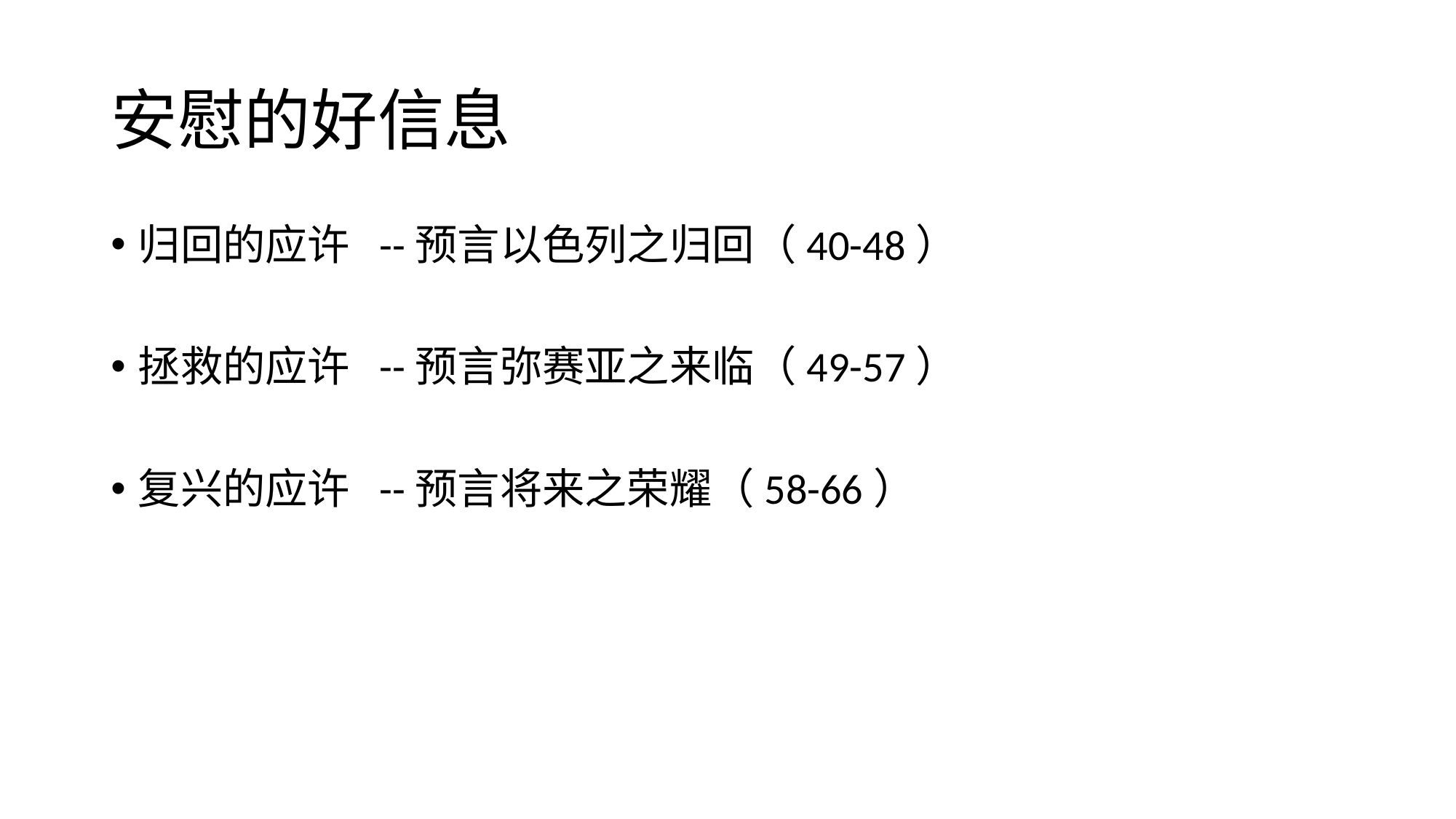

# 安慰的好信息
归回的应许  --预言以色列之归回（40-48）

拯救的应许  --预言弥赛亚之来临（49-57）

复兴的应许  --预言将来之荣耀（58-66）